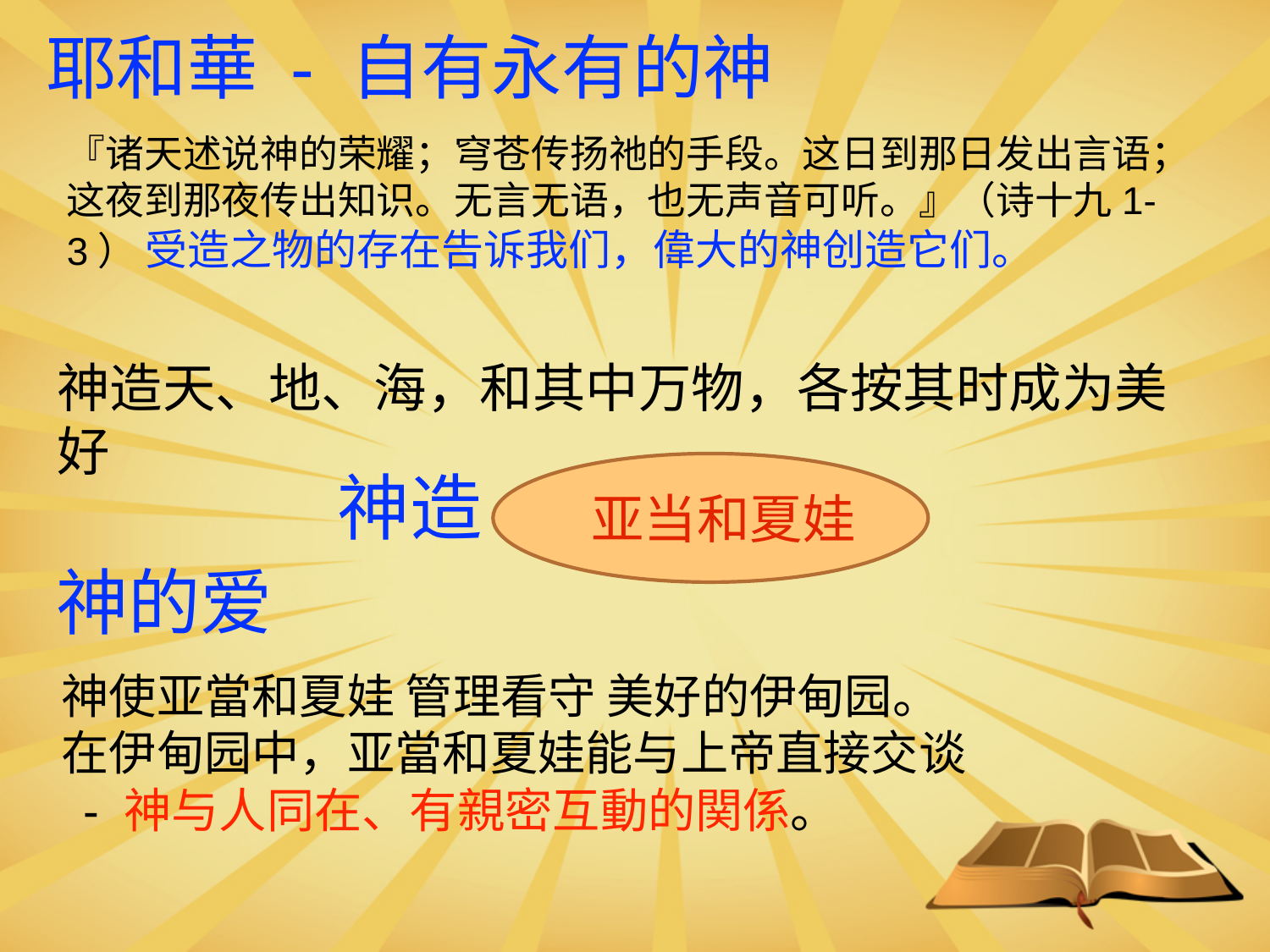

耶和華 - 自有永有的神
『诸天述说神的荣耀；穹苍传扬祂的手段。这日到那日发出言语；这夜到那夜传出知识。无言无语，也无声音可听。』（诗十九1-3） 受造之物的存在告诉我们，偉大的神创造它们。
神造天、地、海，和其中万物，各按其时成为美好

亚当和夏娃

神使亚當和夏娃 管理看守 美好的伊甸园。
在伊甸园中，亚當和夏娃能与上帝直接交谈 - 神与人同在、有親密互動的関係。
神造
神的爱